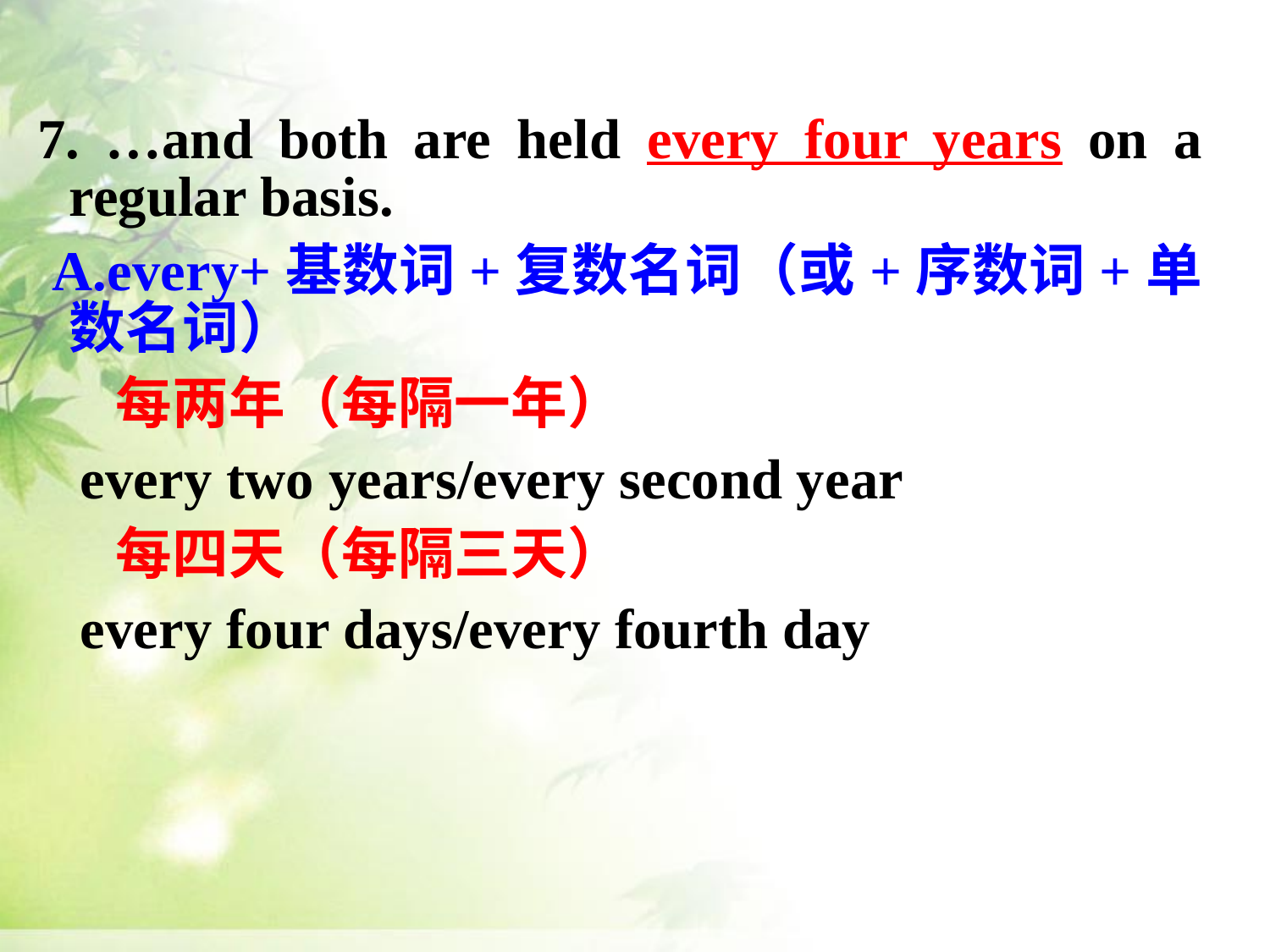

7. …and both are held every four years on a regular basis.
 A.every+基数词+复数名词（或+序数词+单数名词）
     每两年（每隔一年）
   every two years/every second year
     每四天（每隔三天）
   every four days/every fourth day